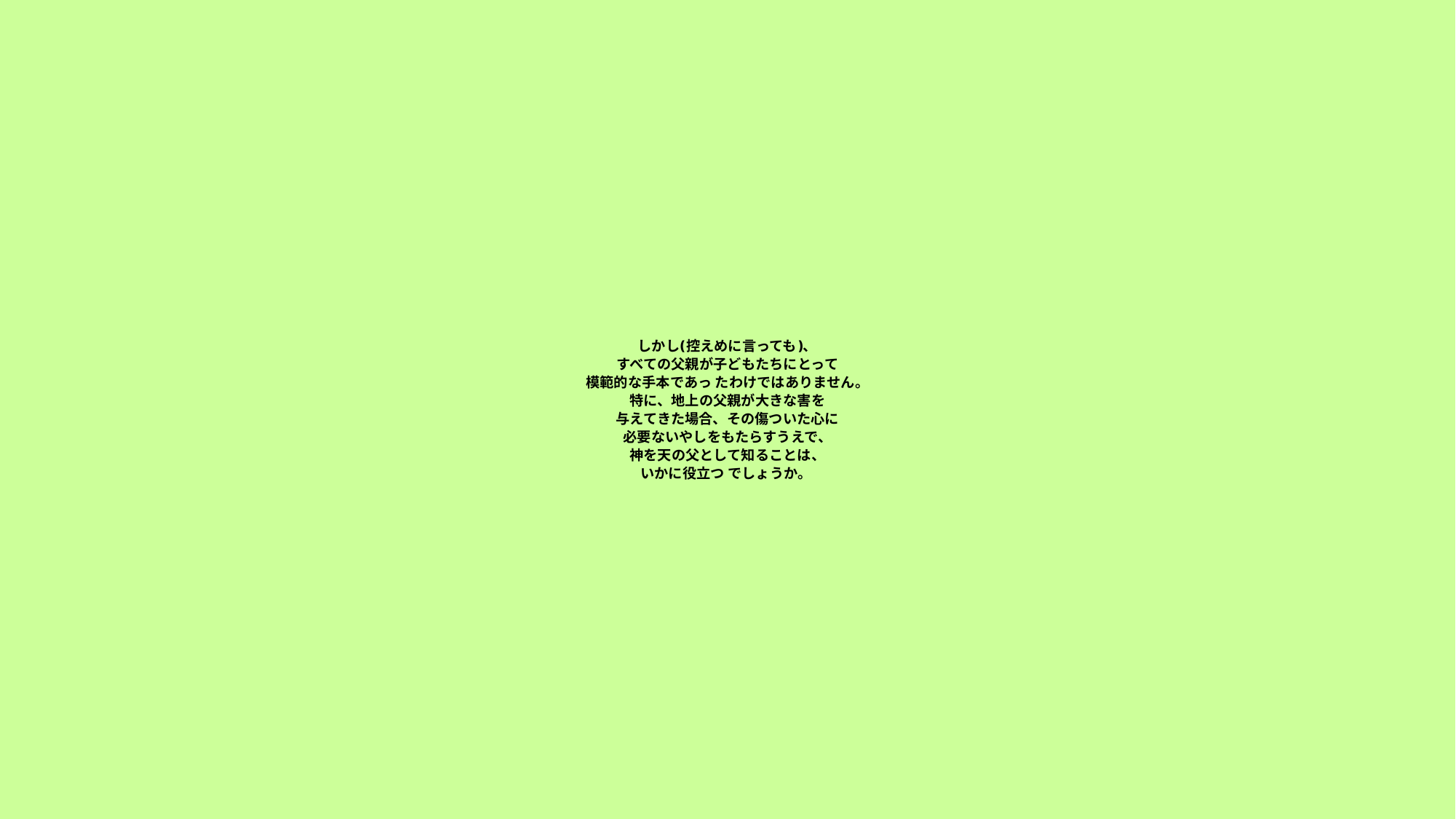

# しかし(控えめに言っても)、 すべての父親が子どもたちにとって 模範的な手本であっ たわけではありません。 特に、地上の父親が大きな害を 与えてきた場合、その傷ついた心に 必要ないやしをもたらすうえで、 神を天の父として知ることは、 いかに役立つ でしょうか。